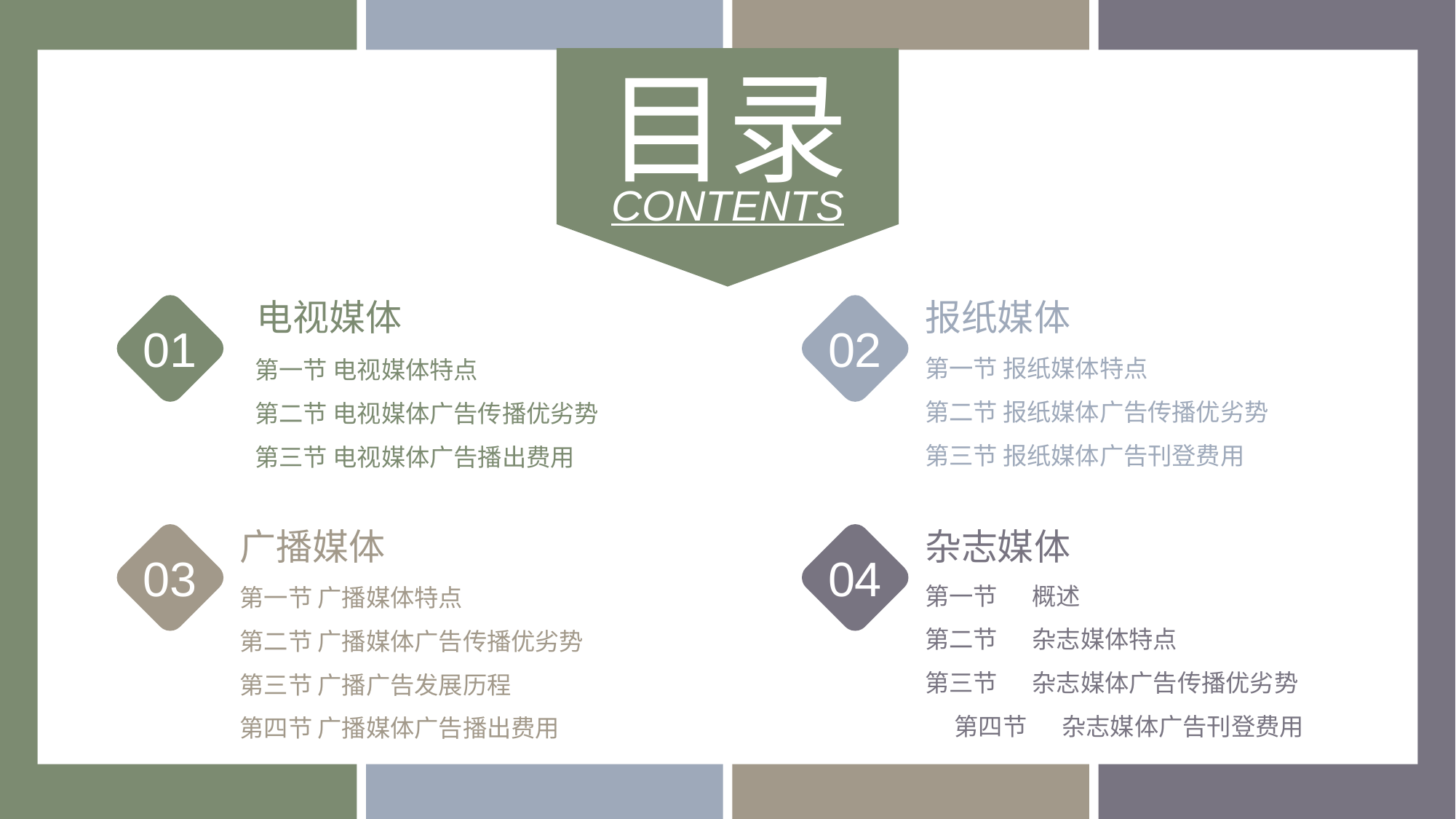

目录
CONTENTS

 电视媒体

01
第一节 电视媒体特点
第二节 电视媒体广告传播优劣势
第三节 电视媒体广告播出费用
报纸媒体

02
第一节 报纸媒体特点
第二节 报纸媒体广告传播优劣势
第三节 报纸媒体广告刊登费用
广播媒体

03
第一节 广播媒体特点
第二节 广播媒体广告传播优劣势
第三节 广播广告发展历程
第四节 广播媒体广告播出费用
杂志媒体

04
第一节 　 概述
第二节 　 杂志媒体特点
第三节 　 杂志媒体广告传播优劣势 　　 第四节 　 杂志媒体广告刊登费用